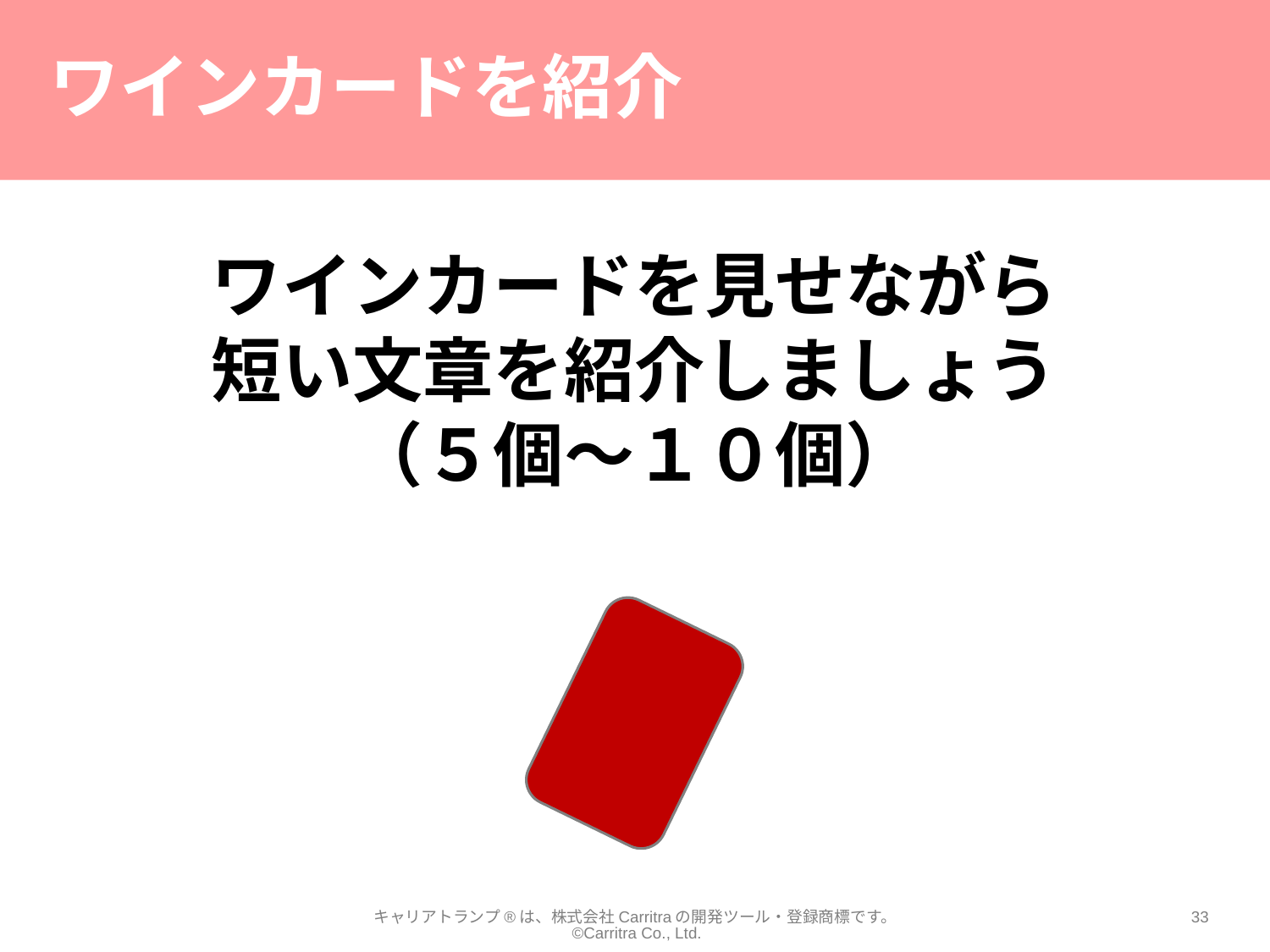

# ワインカードを紹介
ワインカードを見せながら
短い文章を紹介しましょう
（５個～１０個）